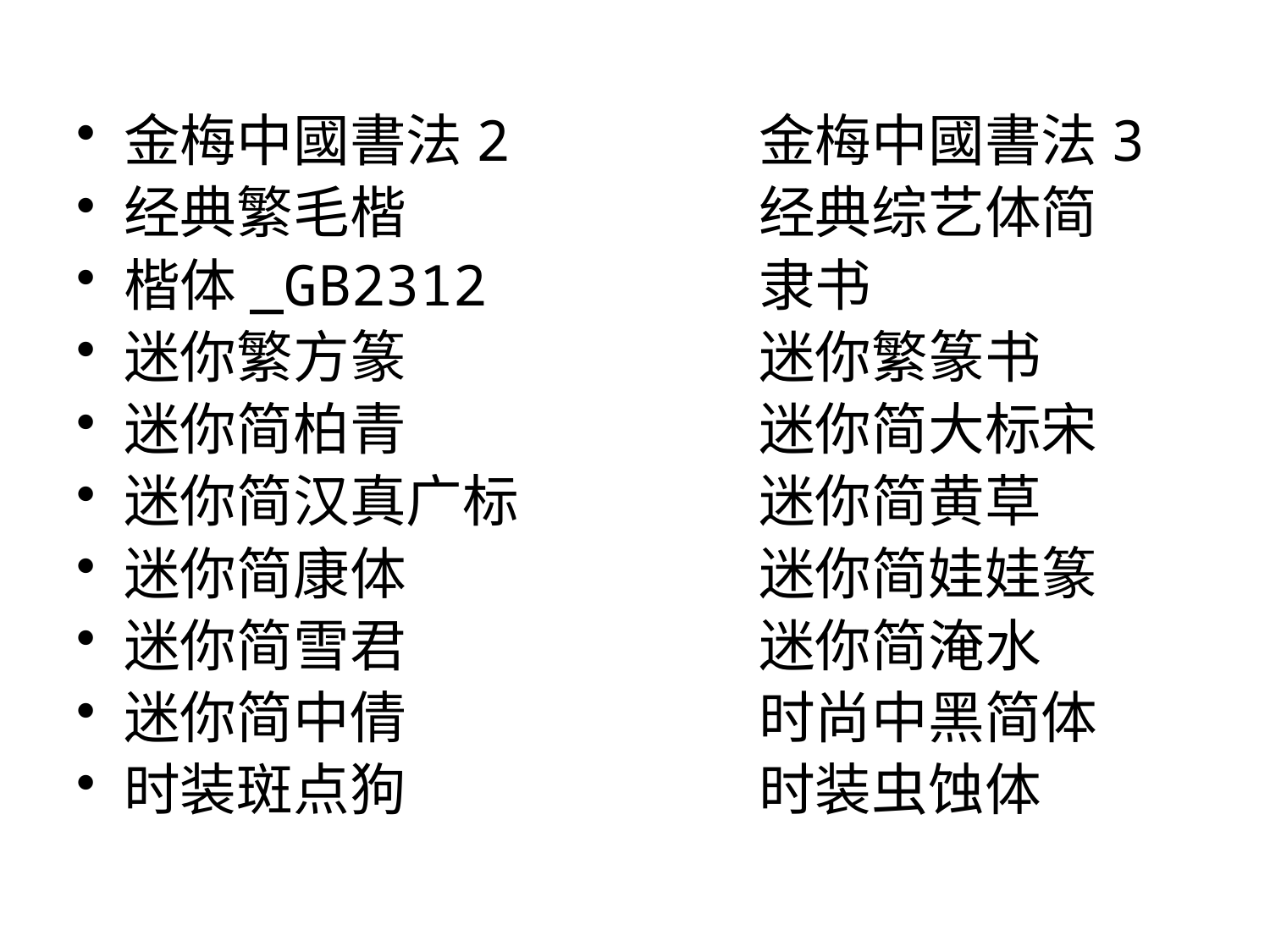

金梅中國書法2		金梅中國書法3
经典繁毛楷			经典综艺体简
楷体_GB2312			隶书
迷你繁方篆			迷你繁篆书
迷你简柏青			迷你简大标宋
迷你简汉真广标		迷你简黄草
迷你简康体			迷你简娃娃篆
迷你简雪君			迷你简淹水
迷你简中倩			时尚中黑简体
时装斑点狗			时装虫蚀体